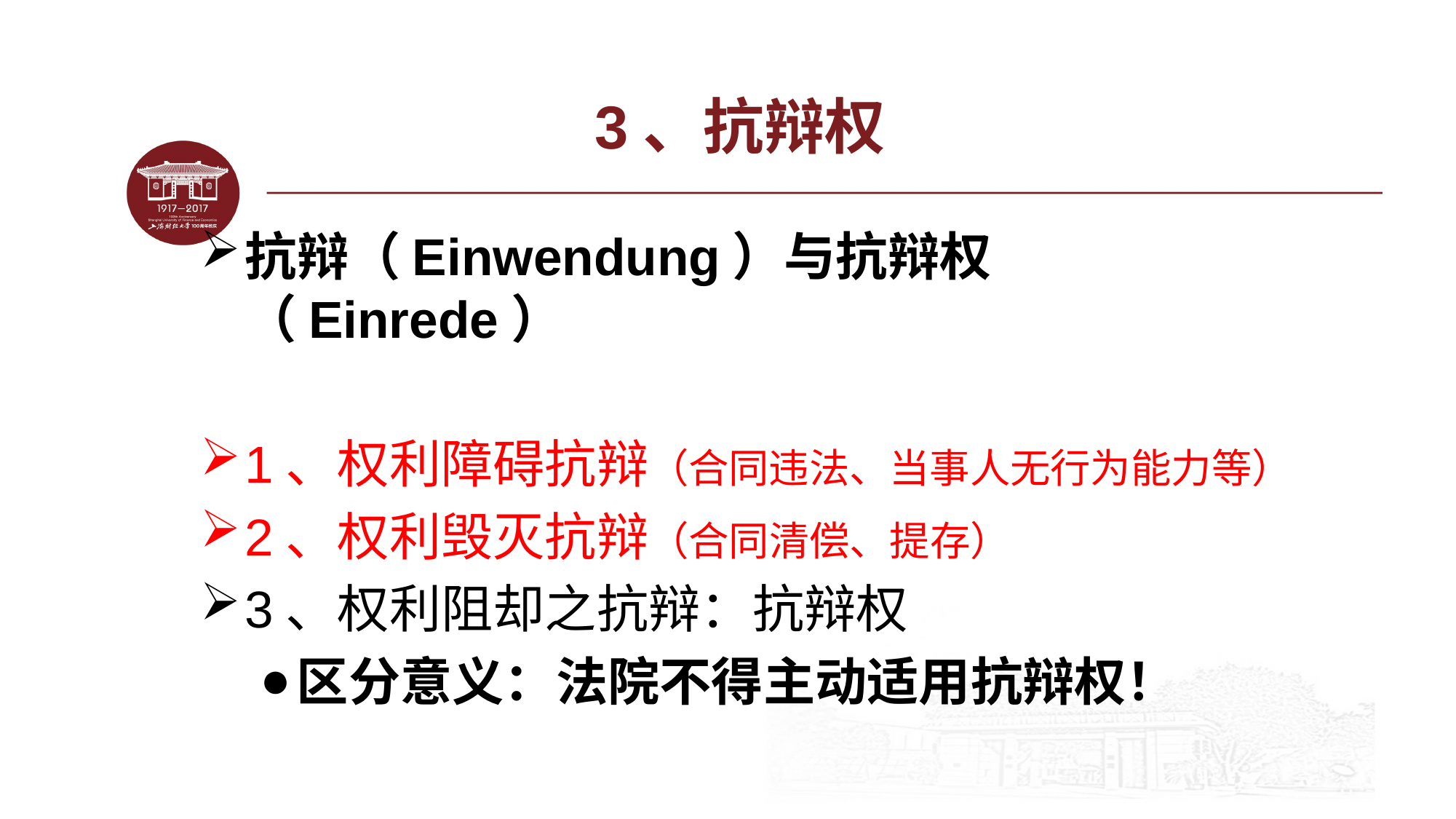

# 3、抗辩权
抗辩（Einwendung）与抗辩权（Einrede）

1、权利障碍抗辩（合同违法、当事人无行为能力等）
2、权利毁灭抗辩（合同清偿、提存）
3、权利阻却之抗辩：抗辩权
区分意义：法院不得主动适用抗辩权！